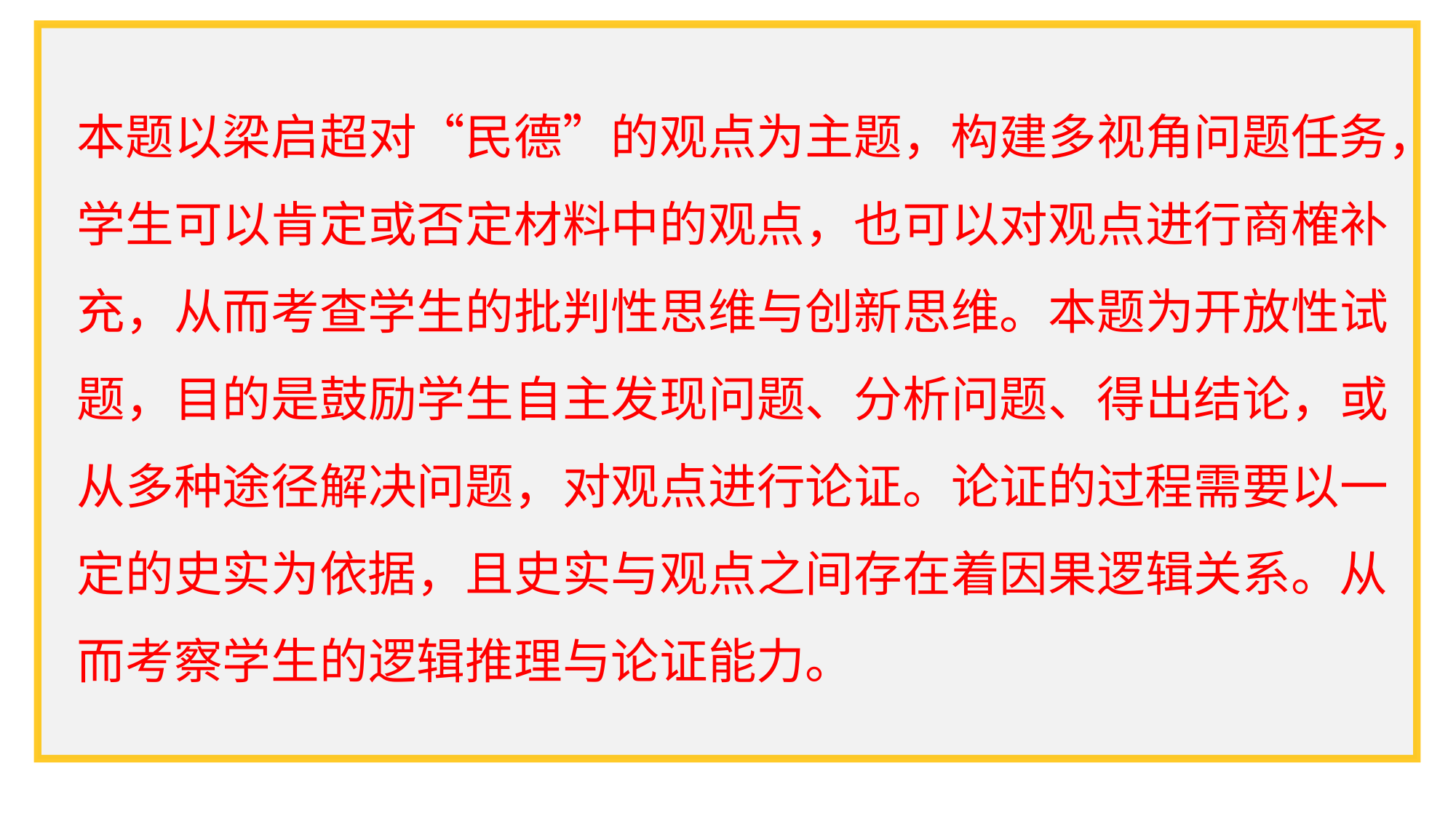

本题以梁启超对“民德”的观点为主题，构建多视角问题任务，学生可以肯定或否定材料中的观点，也可以对观点进行商榷补充，从而考查学生的批判性思维与创新思维。本题为开放性试题，目的是鼓励学生自主发现问题、分析问题、得出结论，或从多种途径解决问题，对观点进行论证。论证的过程需要以一定的史实为依据，且史实与观点之间存在着因果逻辑关系。从而考察学生的逻辑推理与论证能力。